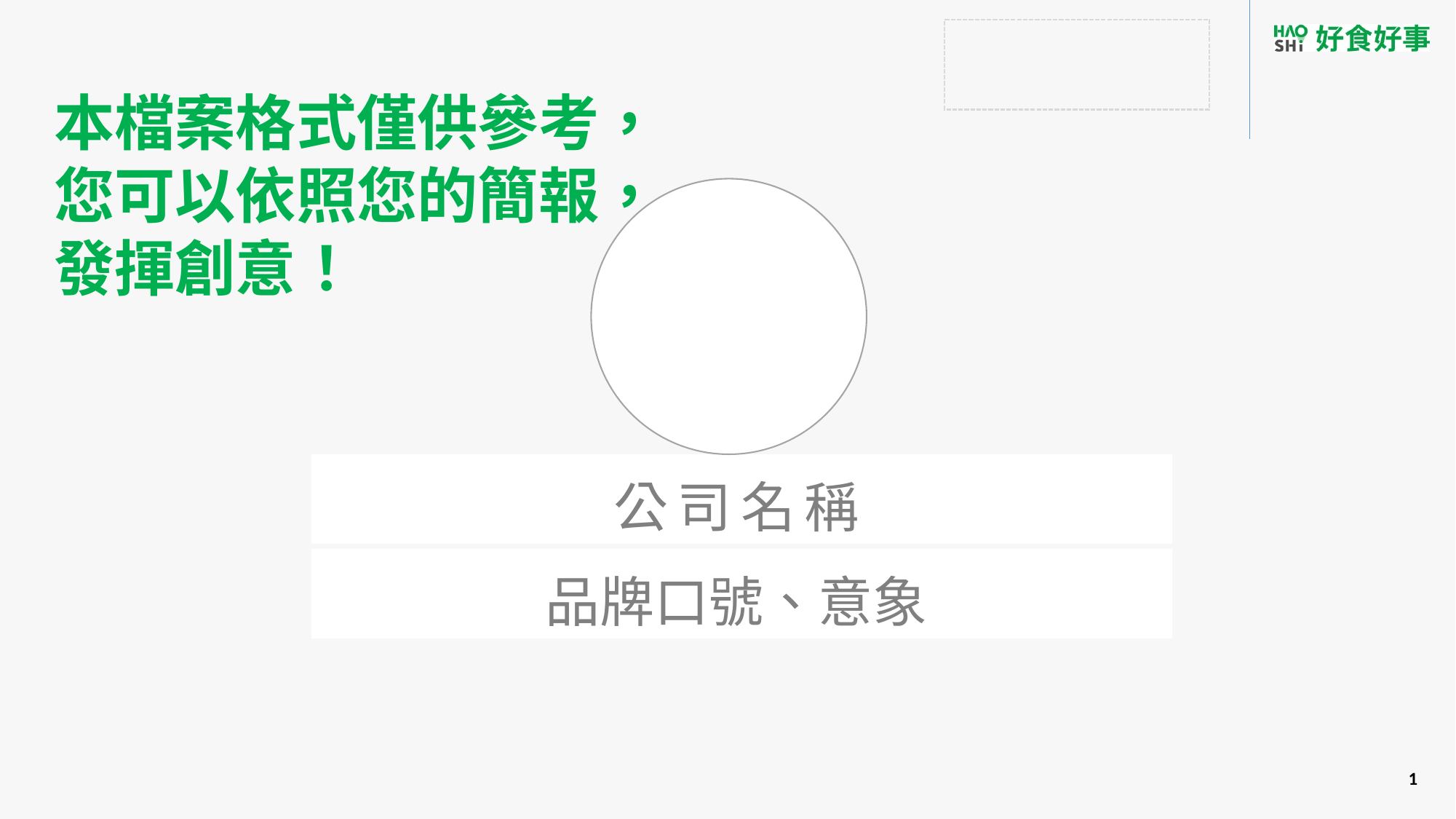

本檔案格式僅供參考，
您可以依照您的簡報，
發揮創意！

公司名稱
品牌口號、意象